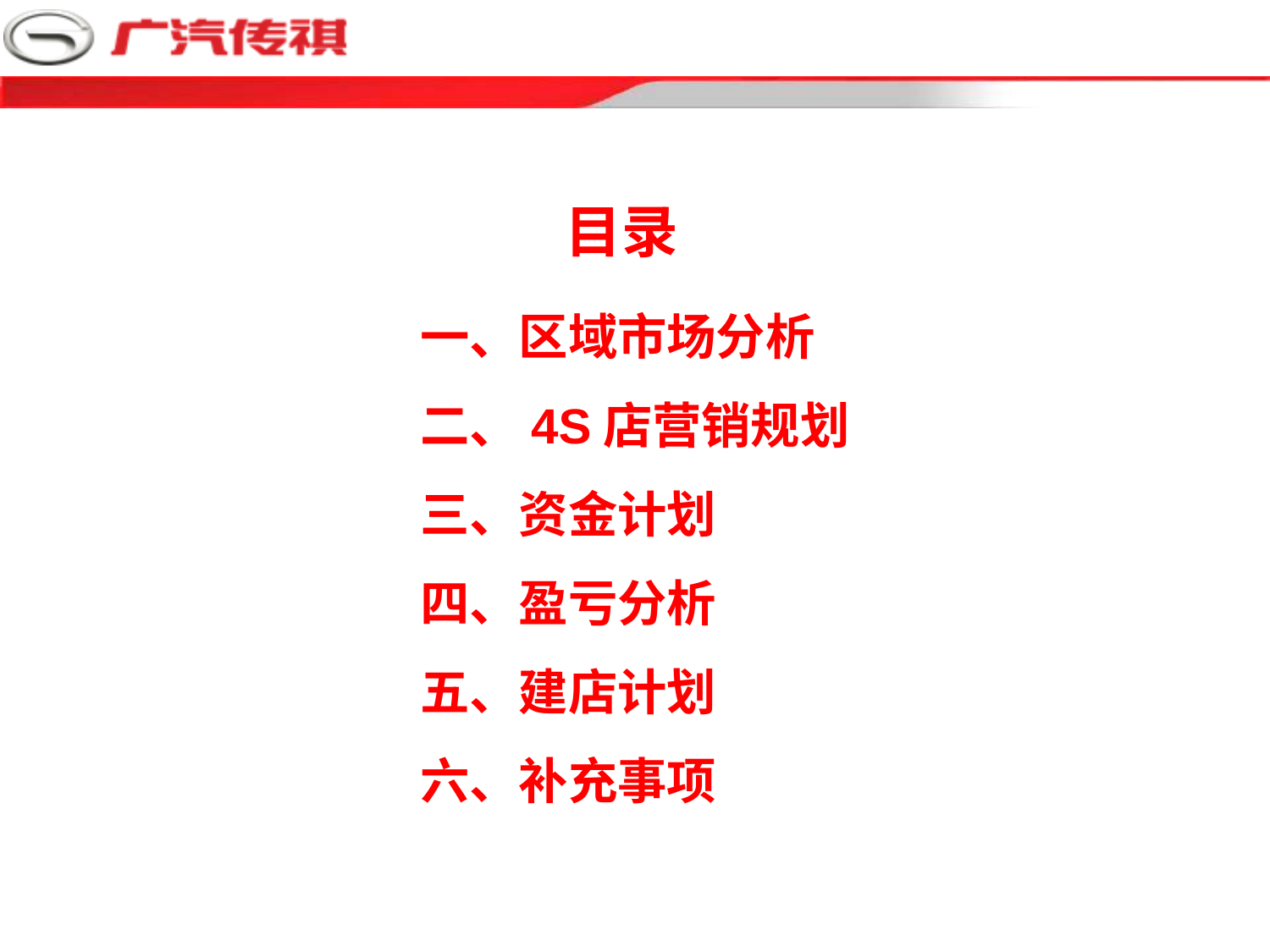

目录
一、区域市场分析
二、4S店营销规划
三、资金计划
四、盈亏分析
五、建店计划
六、补充事项